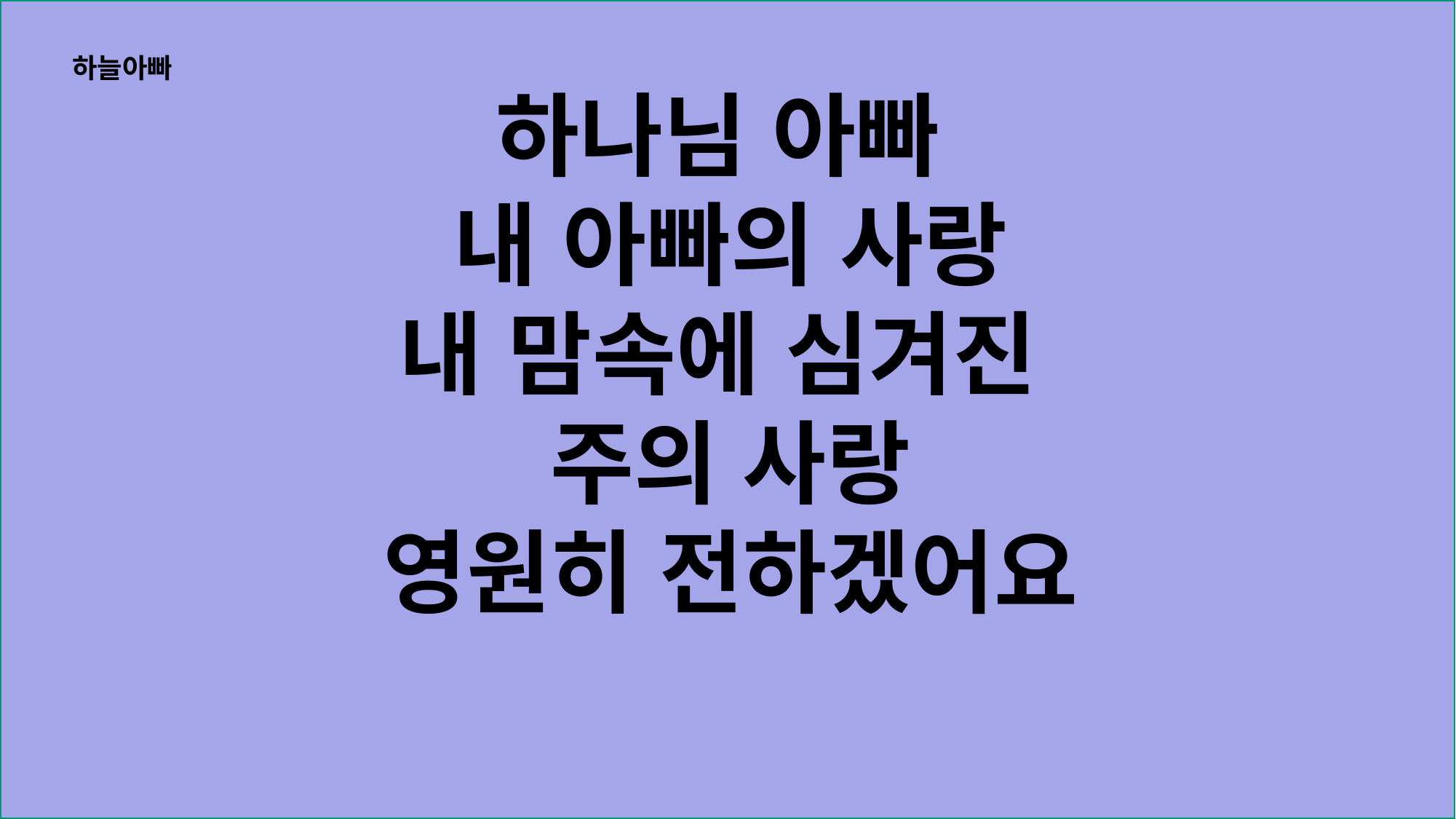

하늘아빠
하나님 아빠
내 아빠의 사랑
내 맘속에 심겨진
주의 사랑
영원히 전하겠어요